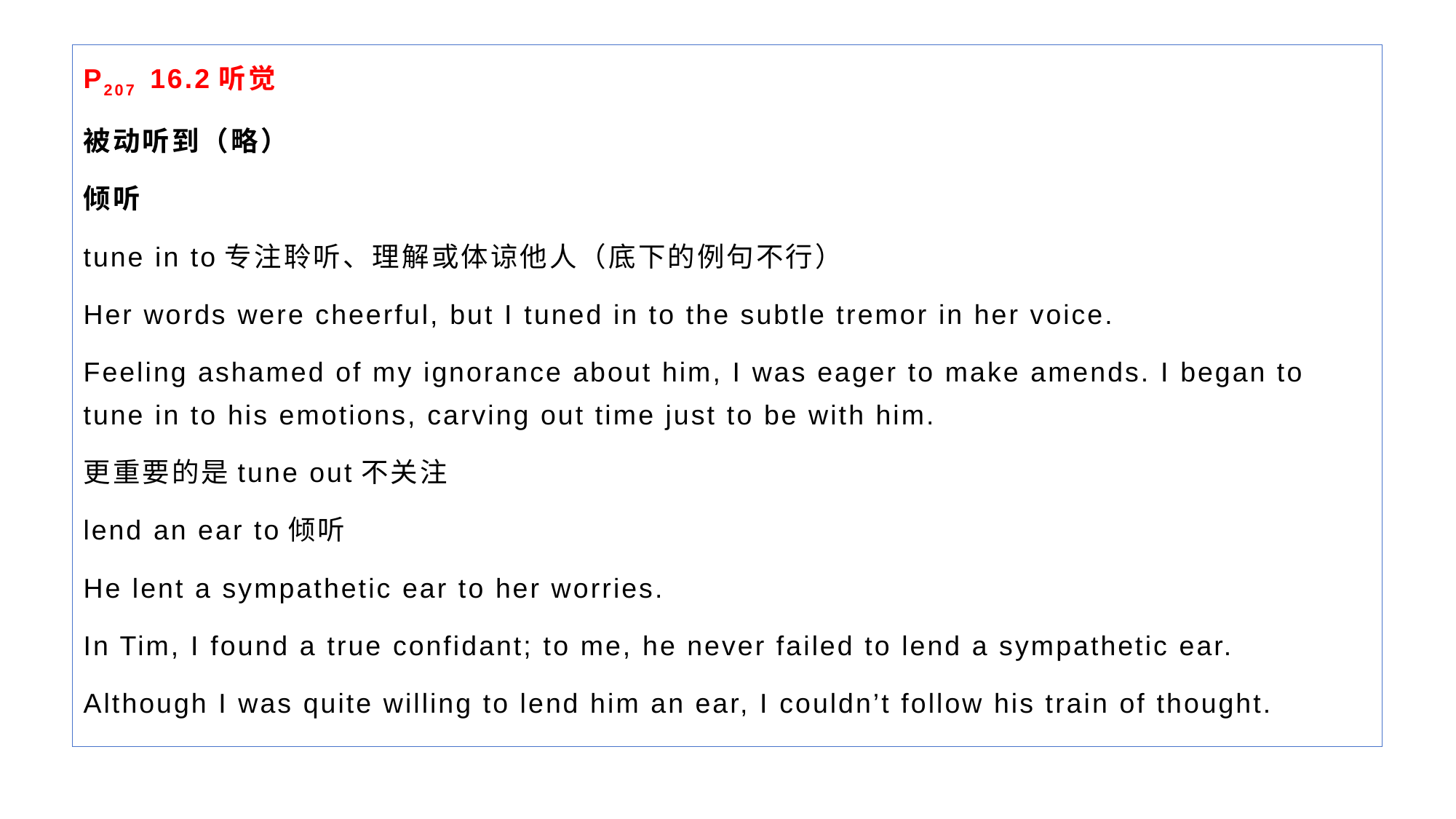

P207  16.2听觉
被动听到（略）
倾听
tune in to专注聆听、理解或体谅他人（底下的例句不行）
Her words were cheerful, but I tuned in to the subtle tremor in her voice.
Feeling ashamed of my ignorance about him, I was eager to make amends. I began to tune in to his emotions, carving out time just to be with him.
更重要的是tune out不关注
lend an ear to倾听
He lent a sympathetic ear to her worries.
In Tim, I found a true confidant; to me, he never failed to lend a sympathetic ear.
Although I was quite willing to lend him an ear, I couldn’t follow his train of thought.